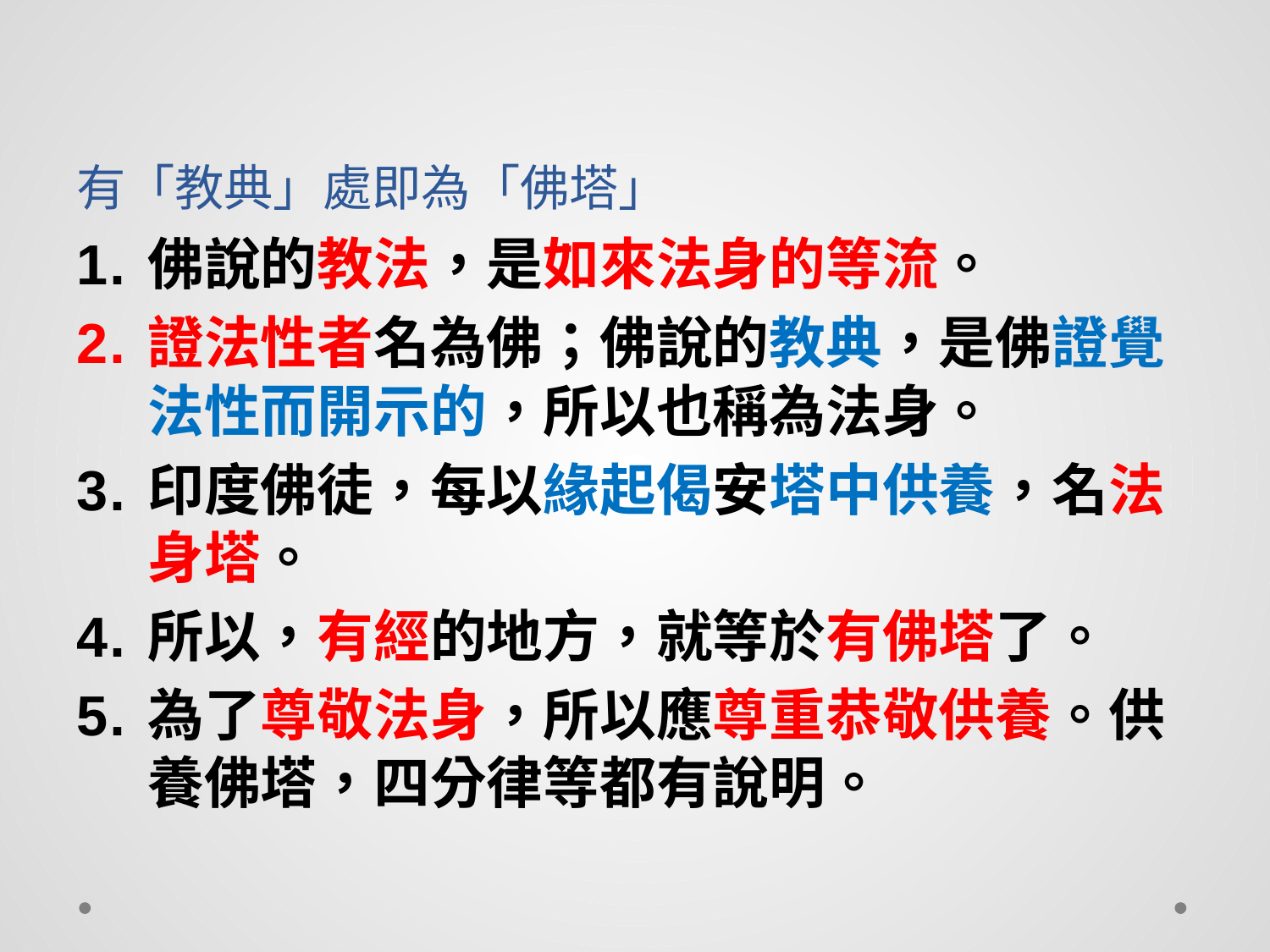

# 有「教典」處即為「佛塔」
佛說的教法，是如來法身的等流。
證法性者名為佛；佛說的教典，是佛證覺法性而開示的，所以也稱為法身。
印度佛徒，每以緣起偈安塔中供養，名法身塔。
所以，有經的地方，就等於有佛塔了。
為了尊敬法身，所以應尊重恭敬供養。供養佛塔，四分律等都有說明。